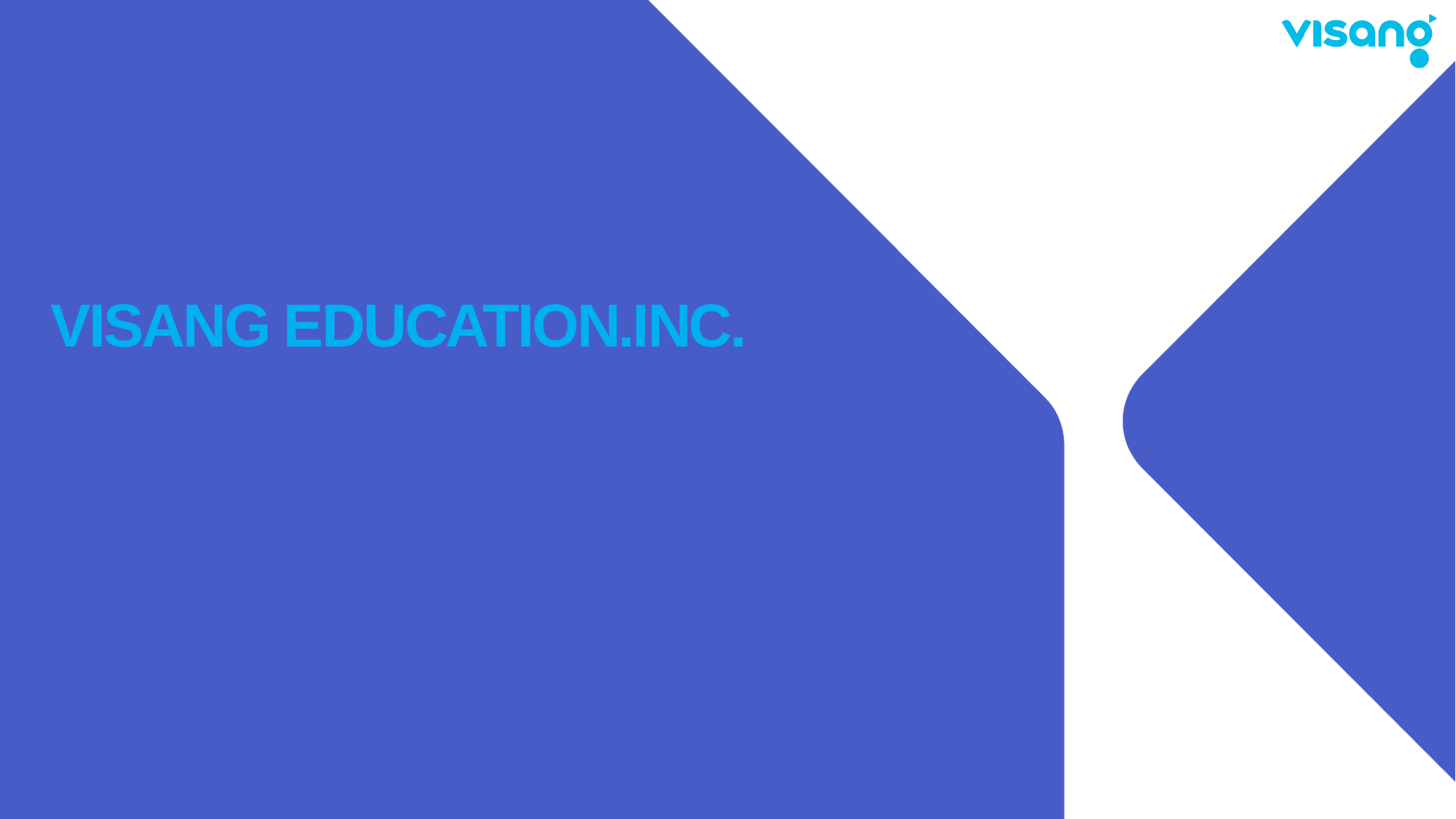

VISANG EDUCATION.INC.

마스터토픽 이러닝 수강 프로그램 안내서